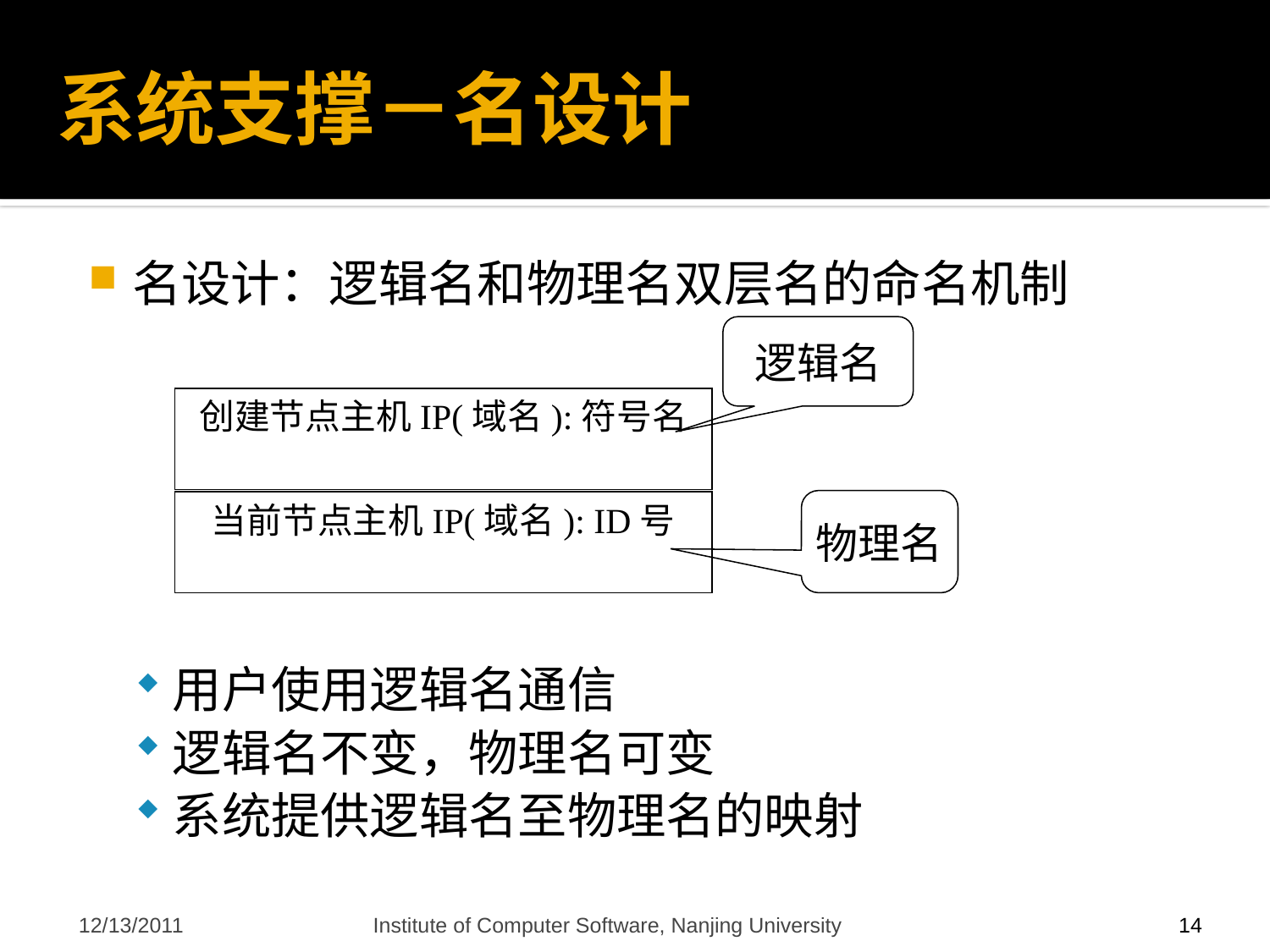

# 系统支撑－名设计
名设计：逻辑名和物理名双层名的命名机制

用户使用逻辑名通信
逻辑名不变，物理名可变
系统提供逻辑名至物理名的映射

逻辑名
创建节点主机IP(域名):符号名
当前节点主机IP(域名): ID号
物理名
14
12/13/2011
Institute of Computer Software, Nanjing University
14